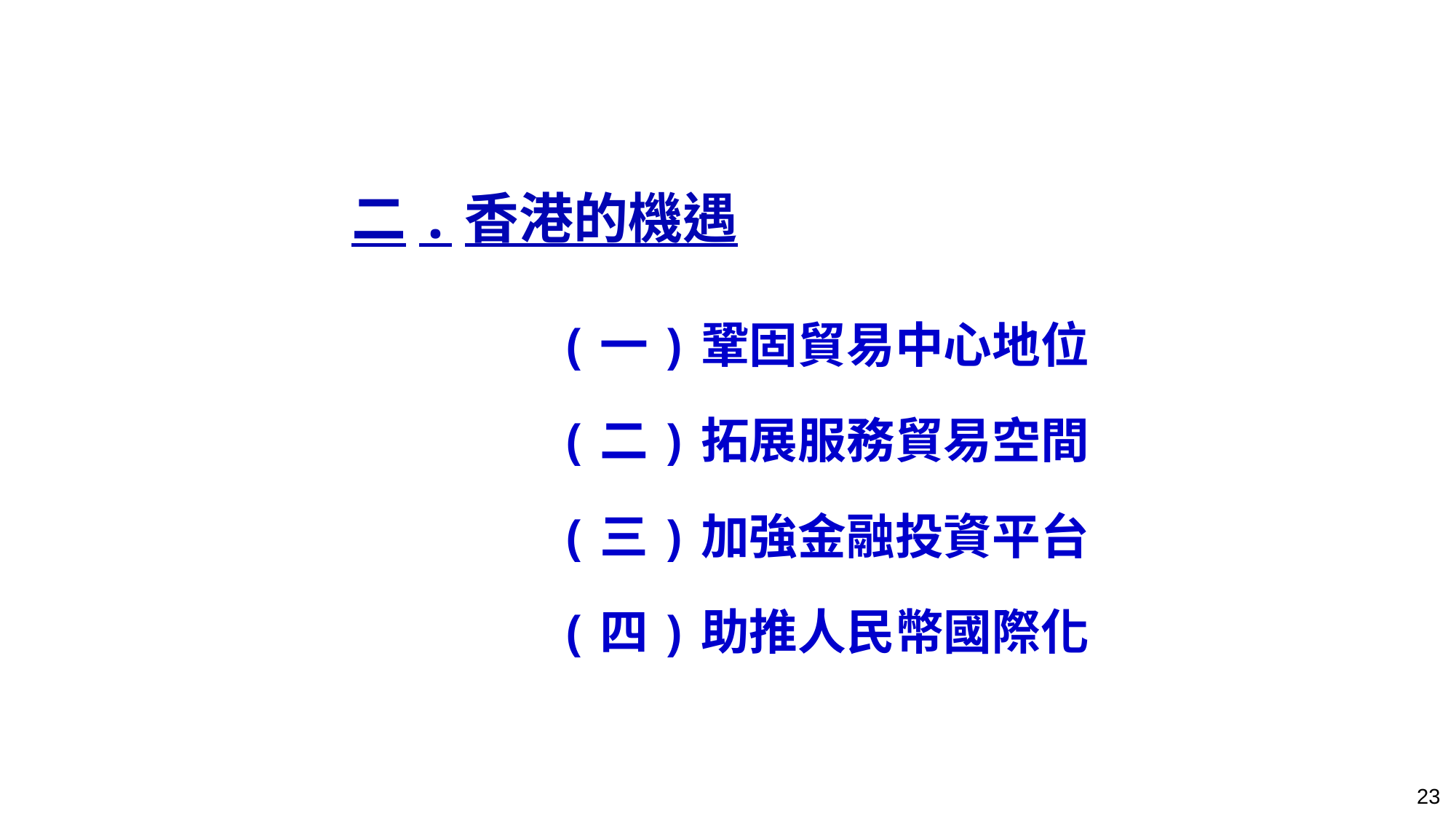

二.香港的機遇
             (一)鞏固貿易中心地位
             (二)拓展服務貿易空間
             (三)加強金融投資平台
             (四)助推人民幣國際化

23